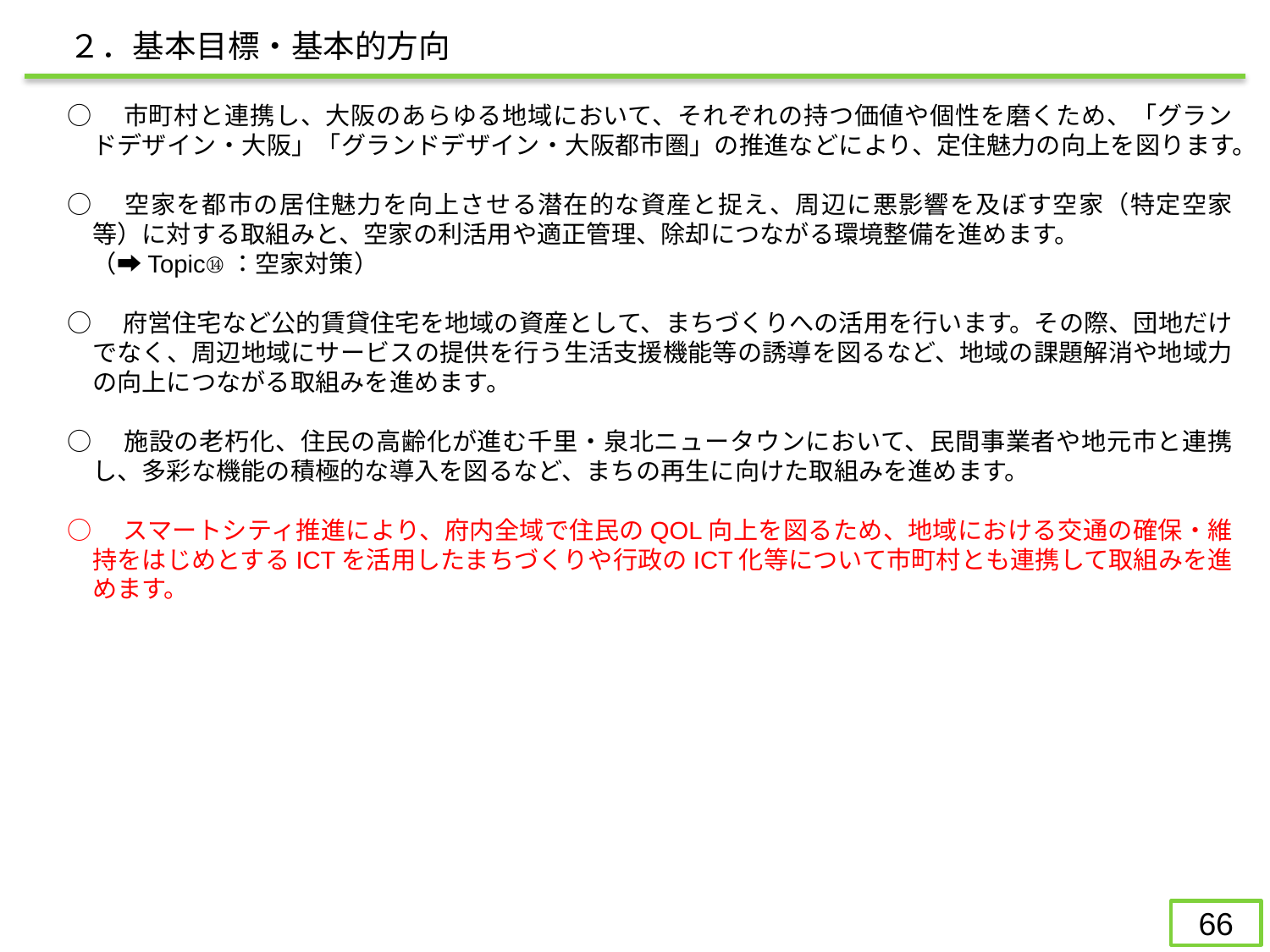

２．基本目標・基本的方向
○　市町村と連携し、大阪のあらゆる地域において、それぞれの持つ価値や個性を磨くため、「グランドデザイン・大阪」「グランドデザイン・大阪都市圏」の推進などにより、定住魅力の向上を図ります。

○　空家を都市の居住魅力を向上させる潜在的な資産と捉え、周辺に悪影響を及ぼす空家（特定空家等）に対する取組みと、空家の利活用や適正管理、除却につながる環境整備を進めます。
　（➡Topic⑭：空家対策）

○　府営住宅など公的賃貸住宅を地域の資産として、まちづくりへの活用を行います。その際、団地だけでなく、周辺地域にサービスの提供を行う生活支援機能等の誘導を図るなど、地域の課題解消や地域力の向上につながる取組みを進めます。

○　施設の老朽化、住民の高齢化が進む千里・泉北ニュータウンにおいて、民間事業者や地元市と連携し、多彩な機能の積極的な導入を図るなど、まちの再生に向けた取組みを進めます。

○　スマートシティ推進により、府内全域で住民のQOL向上を図るため、地域における交通の確保・維持をはじめとするICTを活用したまちづくりや行政のICT化等について市町村とも連携して取組みを進めます。

66